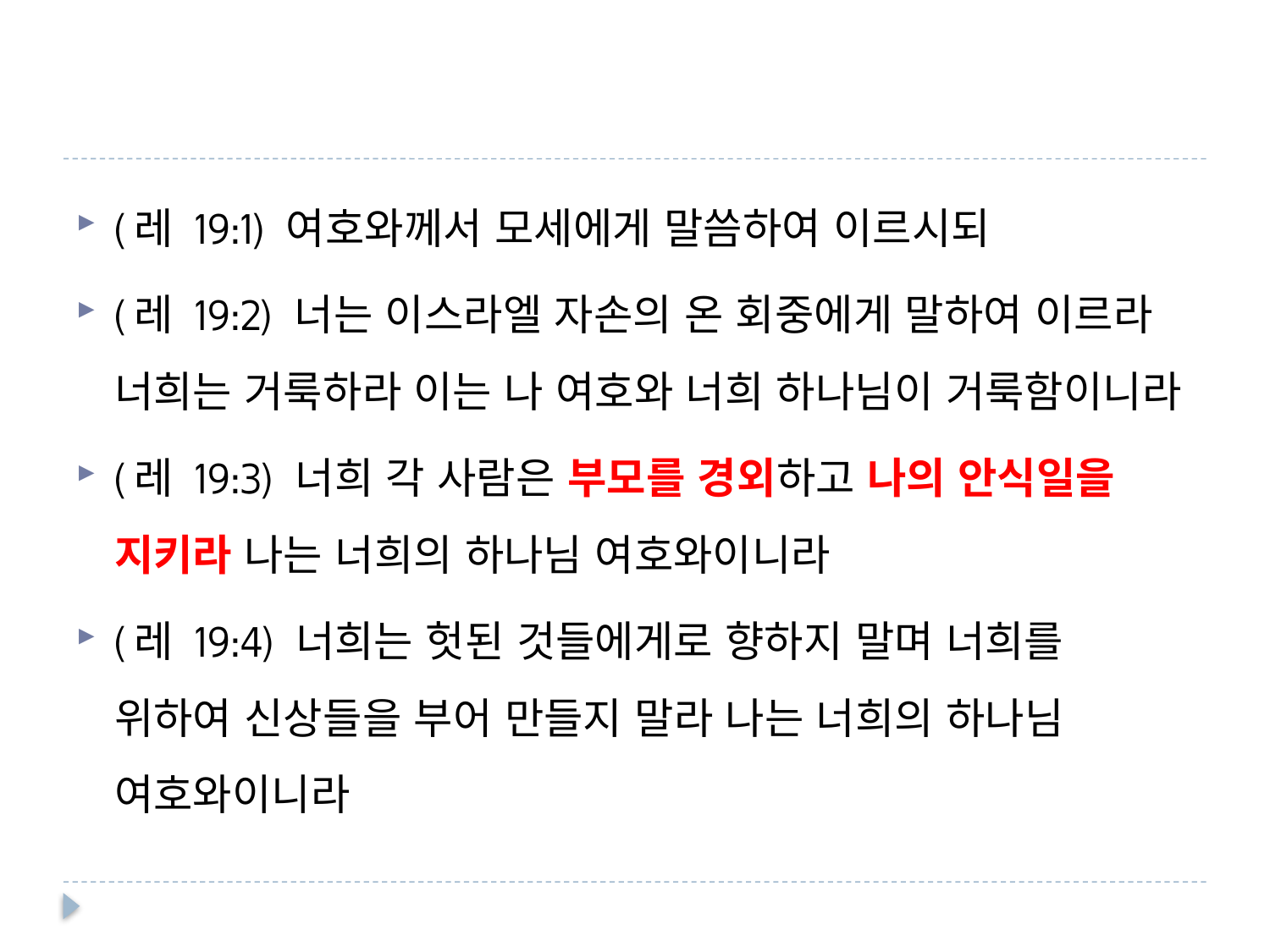

#
(레 19:1) 여호와께서 모세에게 말씀하여 이르시되
(레 19:2) 너는 이스라엘 자손의 온 회중에게 말하여 이르라 너희는 거룩하라 이는 나 여호와 너희 하나님이 거룩함이니라
(레 19:3) 너희 각 사람은 부모를 경외하고 나의 안식일을 지키라 나는 너희의 하나님 여호와이니라
(레 19:4) 너희는 헛된 것들에게로 향하지 말며 너희를 위하여 신상들을 부어 만들지 말라 나는 너희의 하나님 여호와이니라